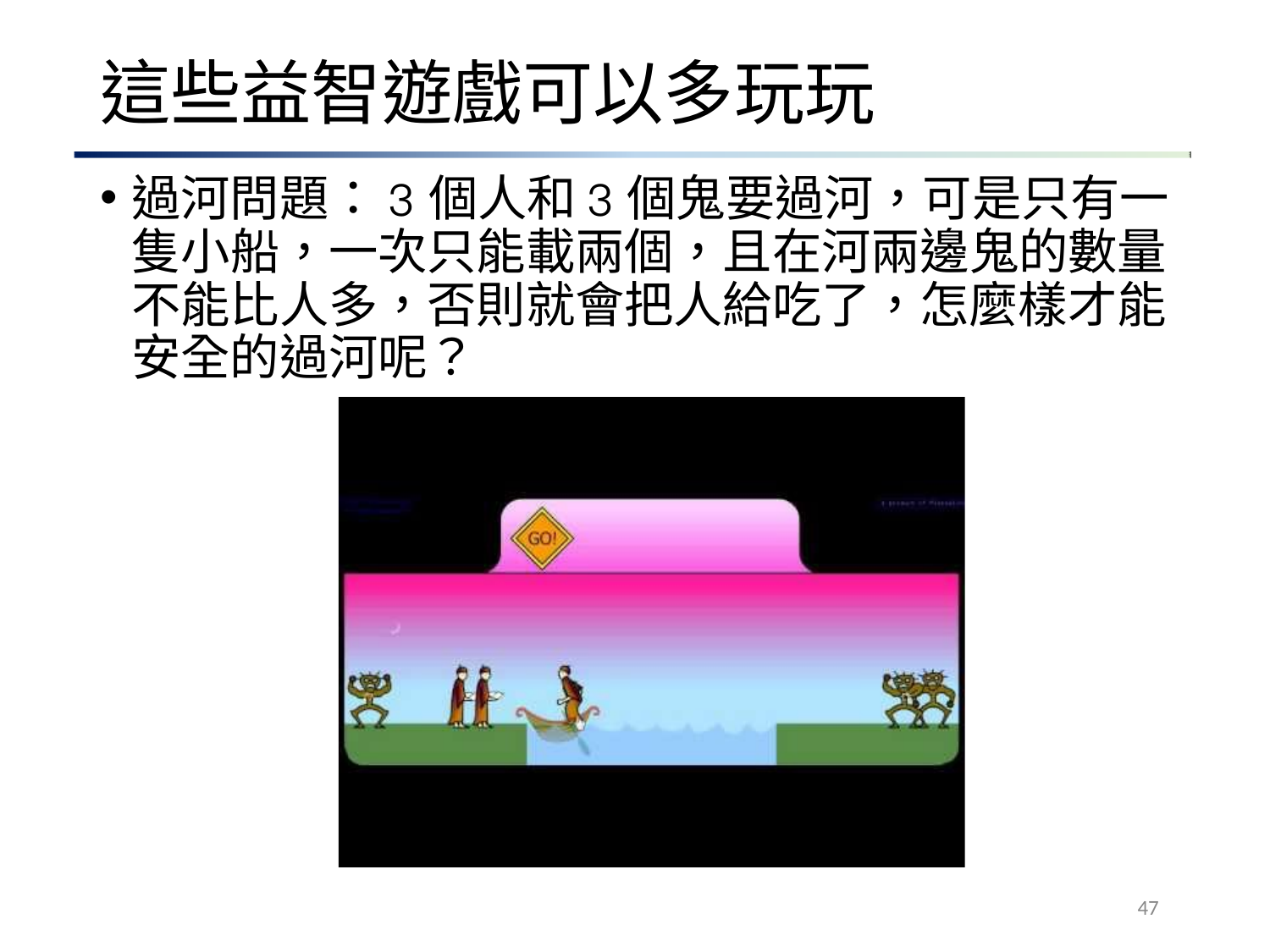

# 這些益智遊戲可以多玩玩
過河問題：3個人和3個鬼要過河，可是只有一 隻小船，一次只能載兩個，且在河兩邊鬼的數量 不能比人多，否則就會把人給吃了，怎麼樣才能 安全的過河呢？

47